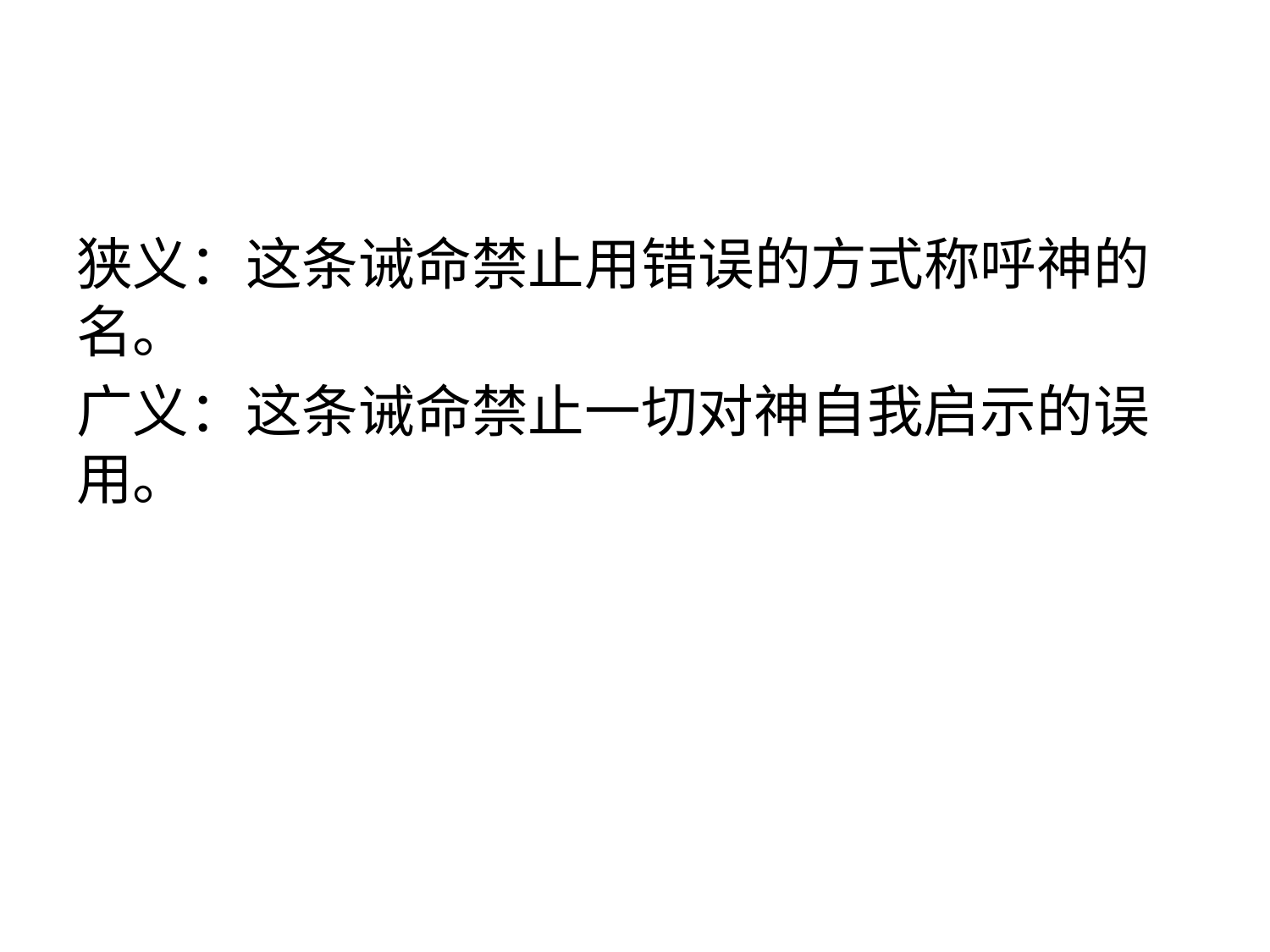

#
狭义：这条诫命禁止用错误的方式称呼神的名。
广义：这条诫命禁止一切对神自我启示的误用。